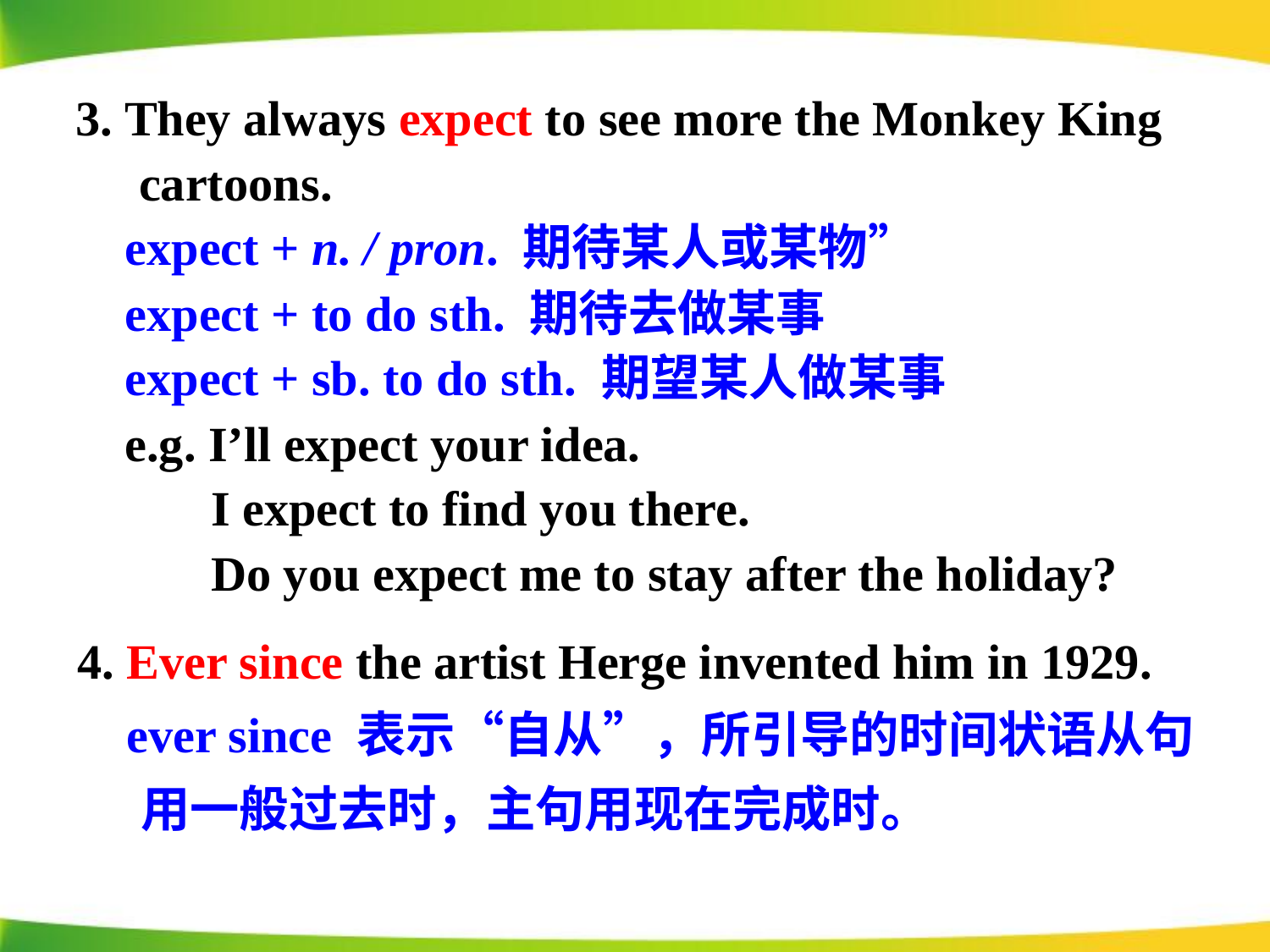

3. They always expect to see more the Monkey King cartoons.
    expect + n. / pron. 期待某人或某物”
    expect + to do sth. 期待去做某事
    expect + sb. to do sth. 期望某人做某事
    e.g. I’ll expect your idea.
           I expect to find you there.
           Do you expect me to stay after the holiday?
4. Ever since the artist Herge invented him in 1929.
    ever since 表示“自从”，所引导的时间状语从句用一般过去时，主句用现在完成时。